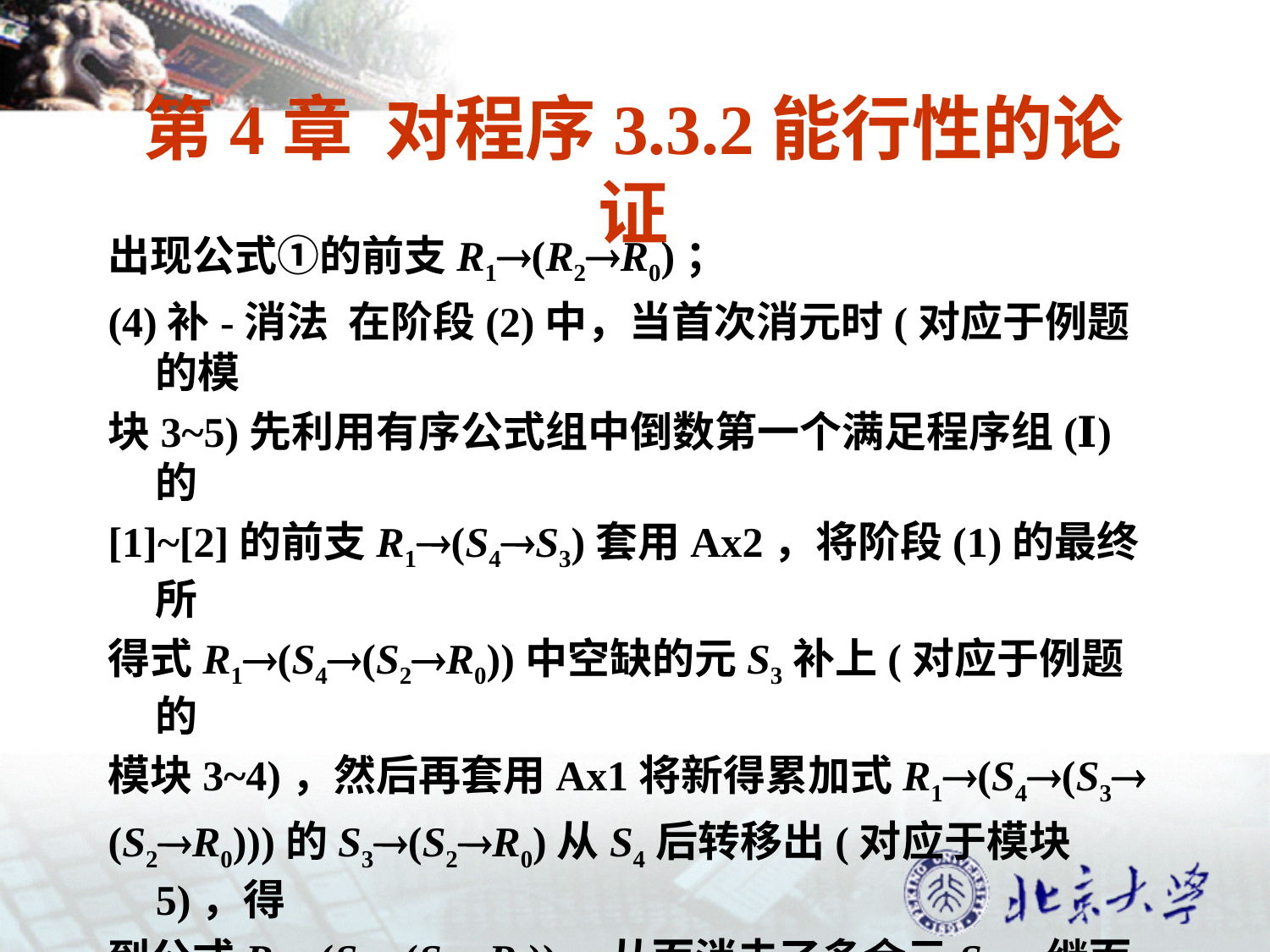

# 第4章  对程序3.3.2能行性的论证
出现公式①的前支R1→(R2→R0)；
(4)补-消法  在阶段(2)中，当首次消元时(对应于例题的模
块3~5)先利用有序公式组中倒数第一个满足程序组(Ⅰ)的
[1]~[2]的前支R1→(S4→S3)套用Ax2，将阶段(1)的最终所
得式R1→(S4→(S2→R0))中空缺的元S3补上(对应于例题的
模块3~4)，然后再套用Ax1将新得累加式R1→(S4→(S3→
(S2→R0)))的S3→(S2→R0)从S4后转移出(对应于模块5)，得
到公式R1→(S3→(S2→R0))，从而消去了多余元S4，继而
重复执行该操作消去其他各多余元直至出现公式①的前
支R1→(R2→R0)。